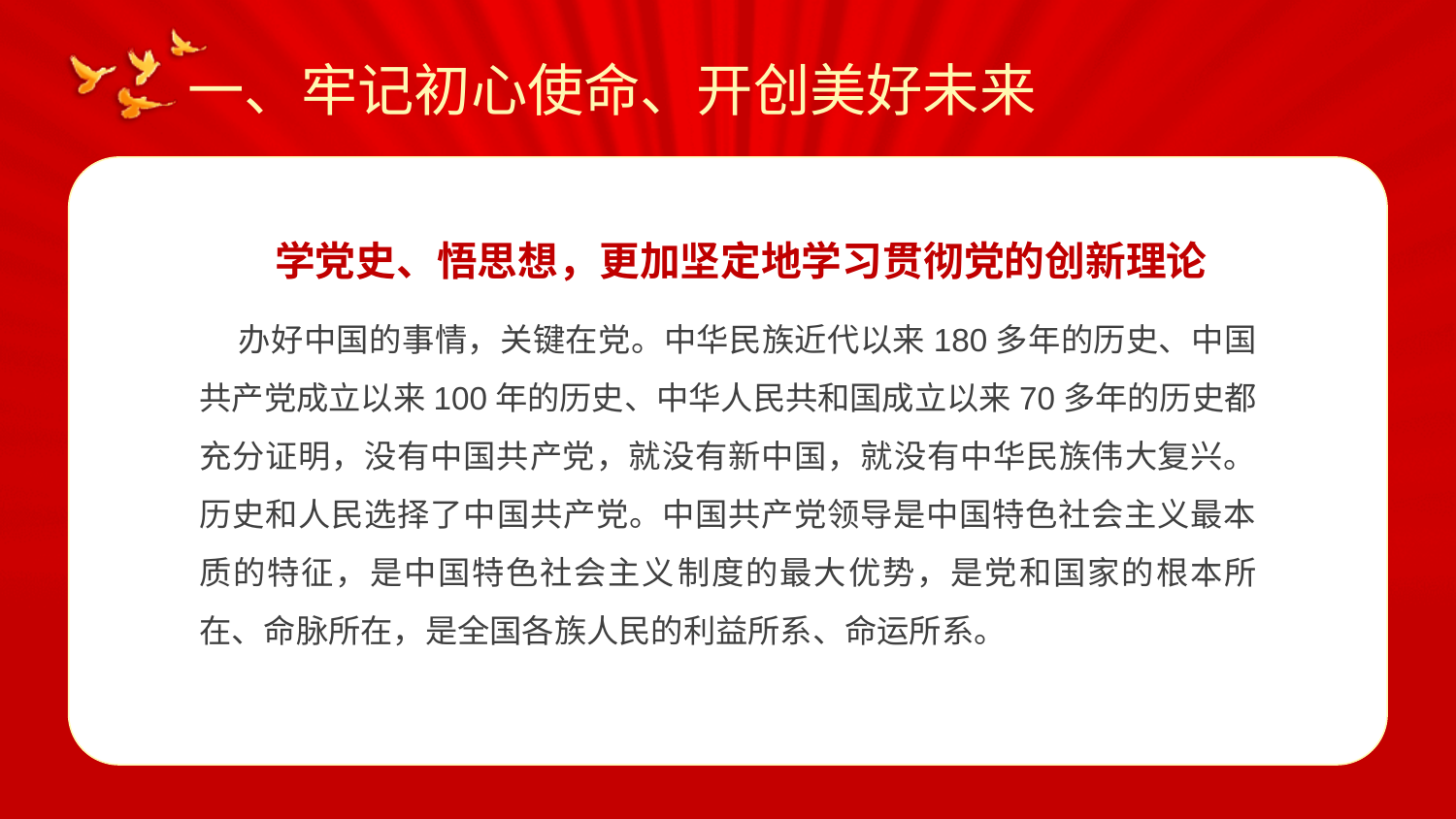

一、牢记初心使命、开创美好未来
学党史、悟思想，更加坚定地学习贯彻党的创新理论
    办好中国的事情，关键在党。中华民族近代以来180多年的历史、中国共产党成立以来100年的历史、中华人民共和国成立以来70多年的历史都充分证明，没有中国共产党，就没有新中国，就没有中华民族伟大复兴。历史和人民选择了中国共产党。中国共产党领导是中国特色社会主义最本质的特征，是中国特色社会主义制度的最大优势，是党和国家的根本所在、命脉所在，是全国各族人民的利益所系、命运所系。